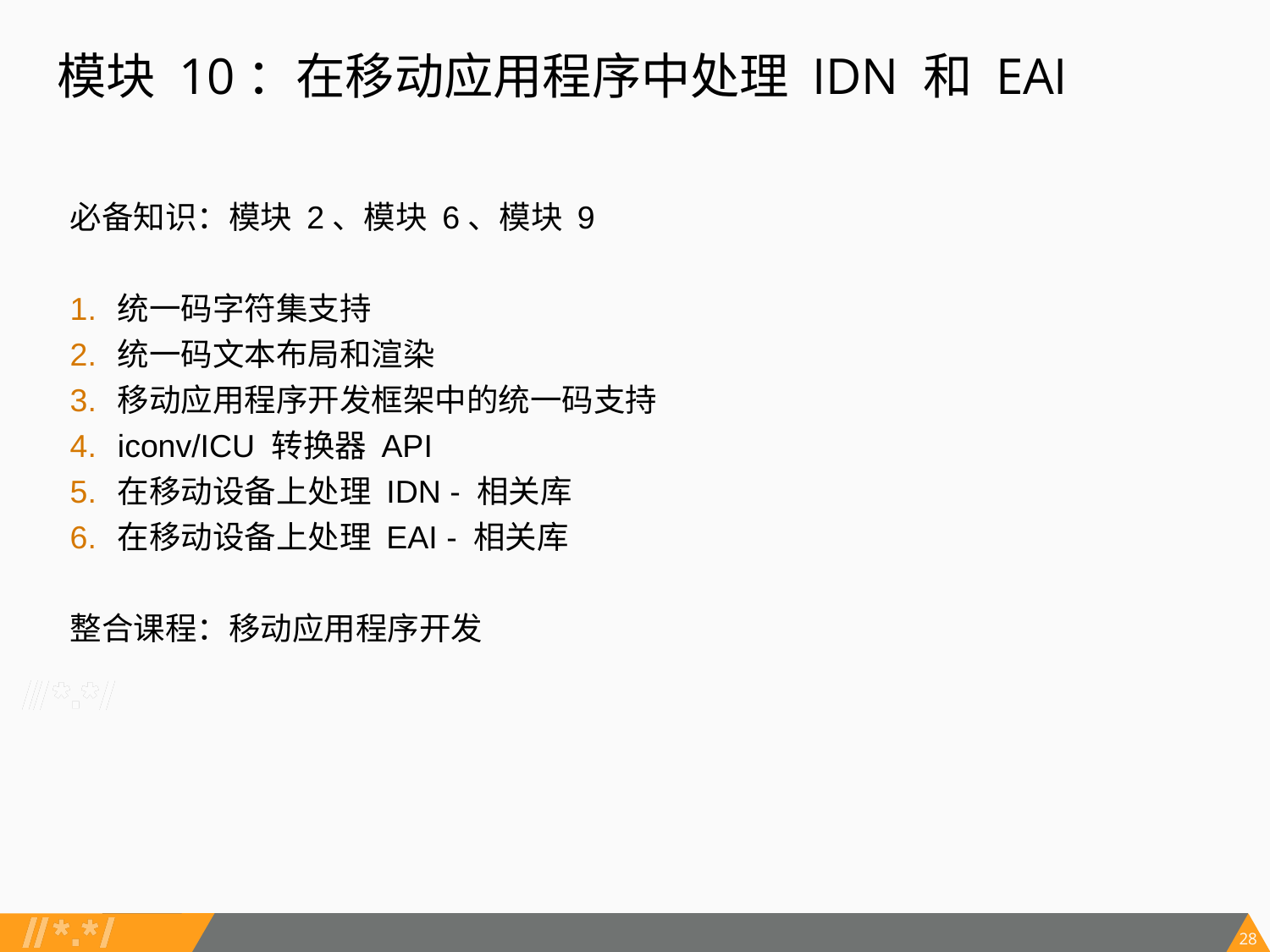

# 模块 10：在移动应用程序中处理 IDN 和 EAI
必备知识：模块 2、模块 6、模块 9

统一码字符集支持
统一码文本布局和渲染
移动应用程序开发框架中的统一码支持
iconv/ICU 转换器 API
在移动设备上处理 IDN - 相关库
在移动设备上处理 EAI - 相关库

整合课程：移动应用程序开发